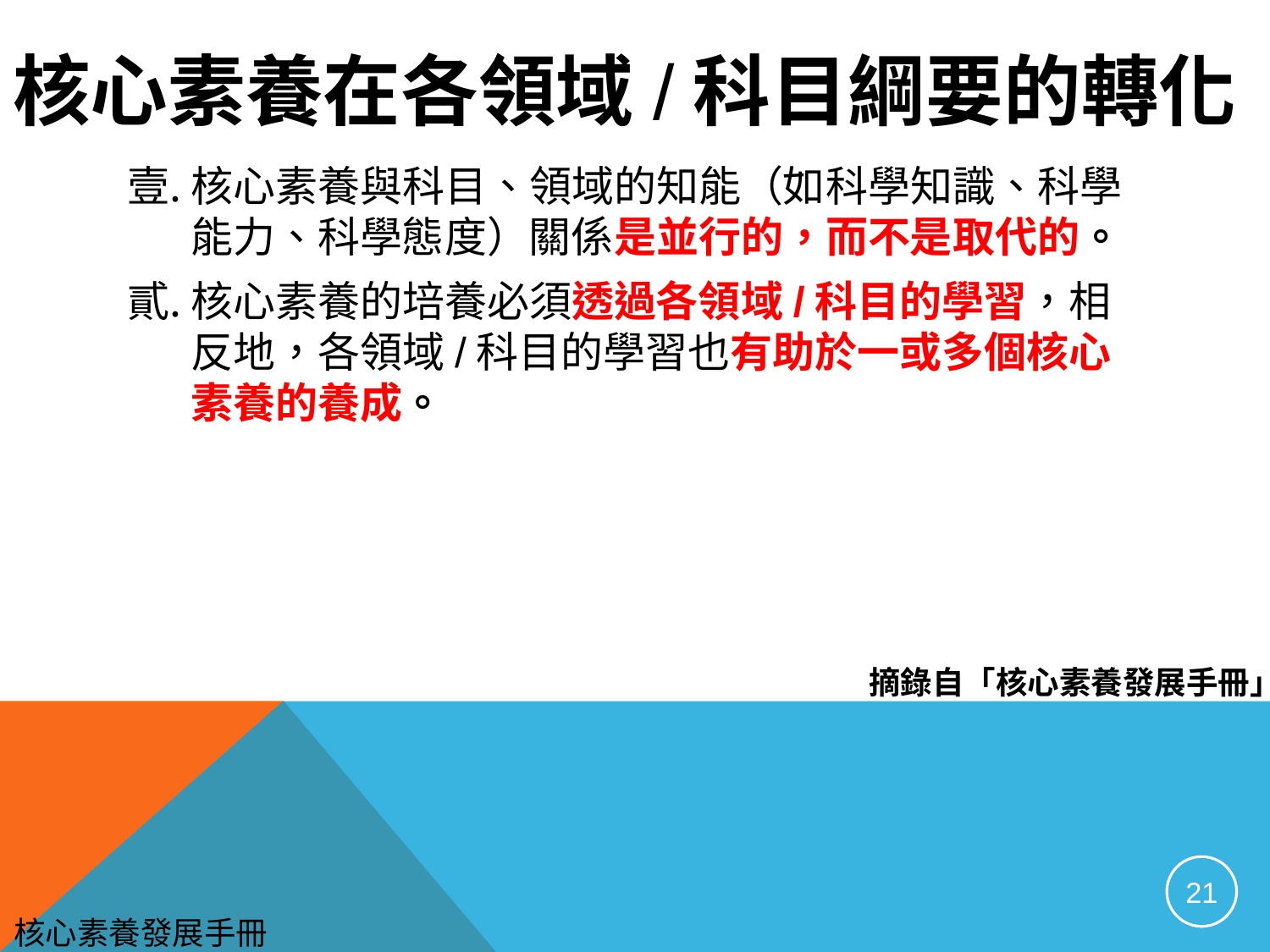

# 核心素養在各領域/科目綱要的轉化
核心素養與科目、領域的知能（如科學知識、科學能力、科學態度）關係是並行的，而不是取代的。
核心素養的培養必須透過各領域/科目的學習，相反地，各領域/科目的學習也有助於一或多個核心素養的養成。
摘錄自「核心素養發展手冊」
21
核心素養發展手冊